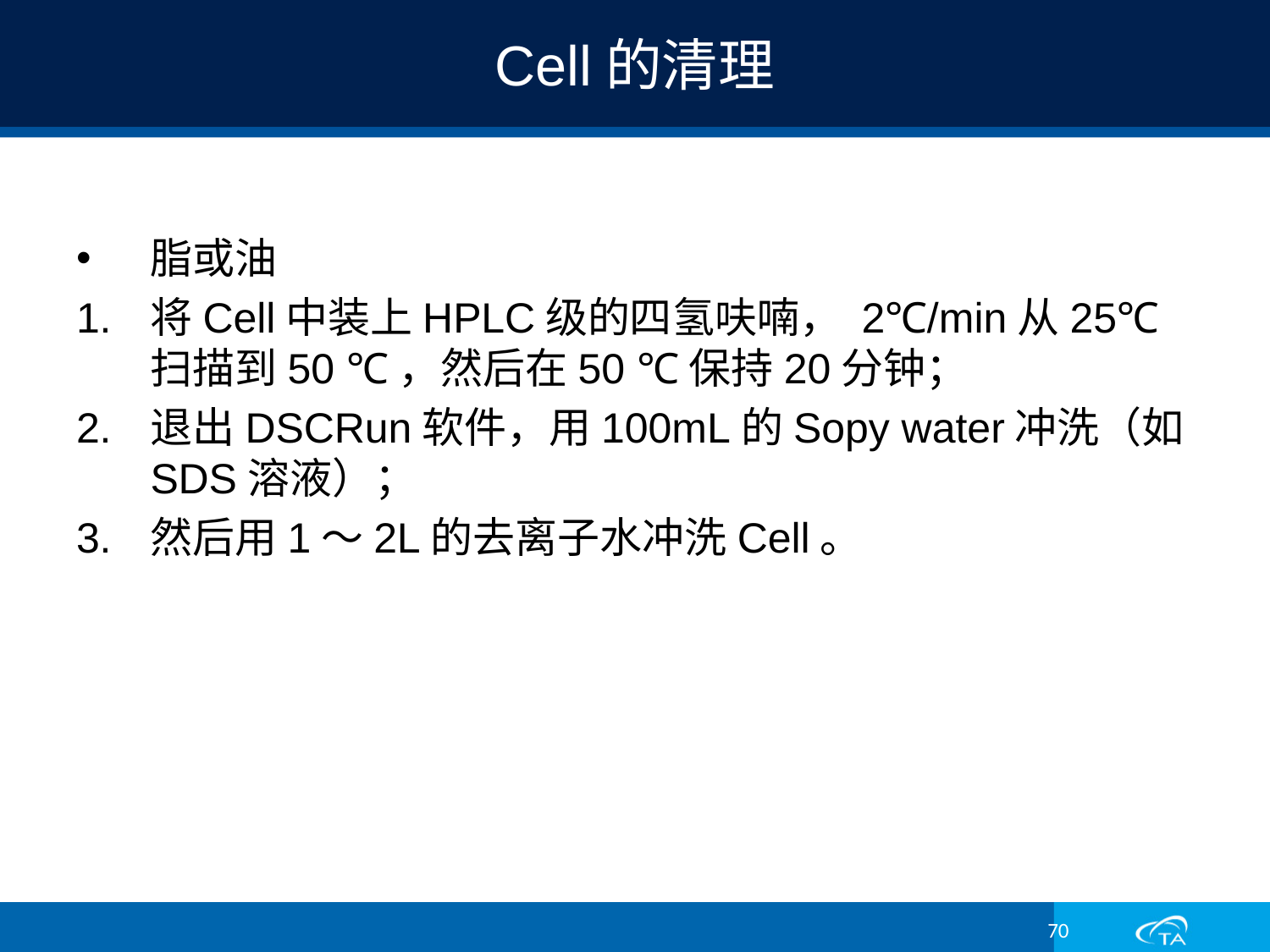

# Cell的清理

脂或油
将Cell中装上HPLC级的四氢呋喃， 2℃/min从25℃扫描到50 ℃，然后在50 ℃保持20分钟；
退出DSCRun软件，用100mL的Sopy water冲洗（如SDS溶液）；
然后用1～2L的去离子水冲洗Cell。

70